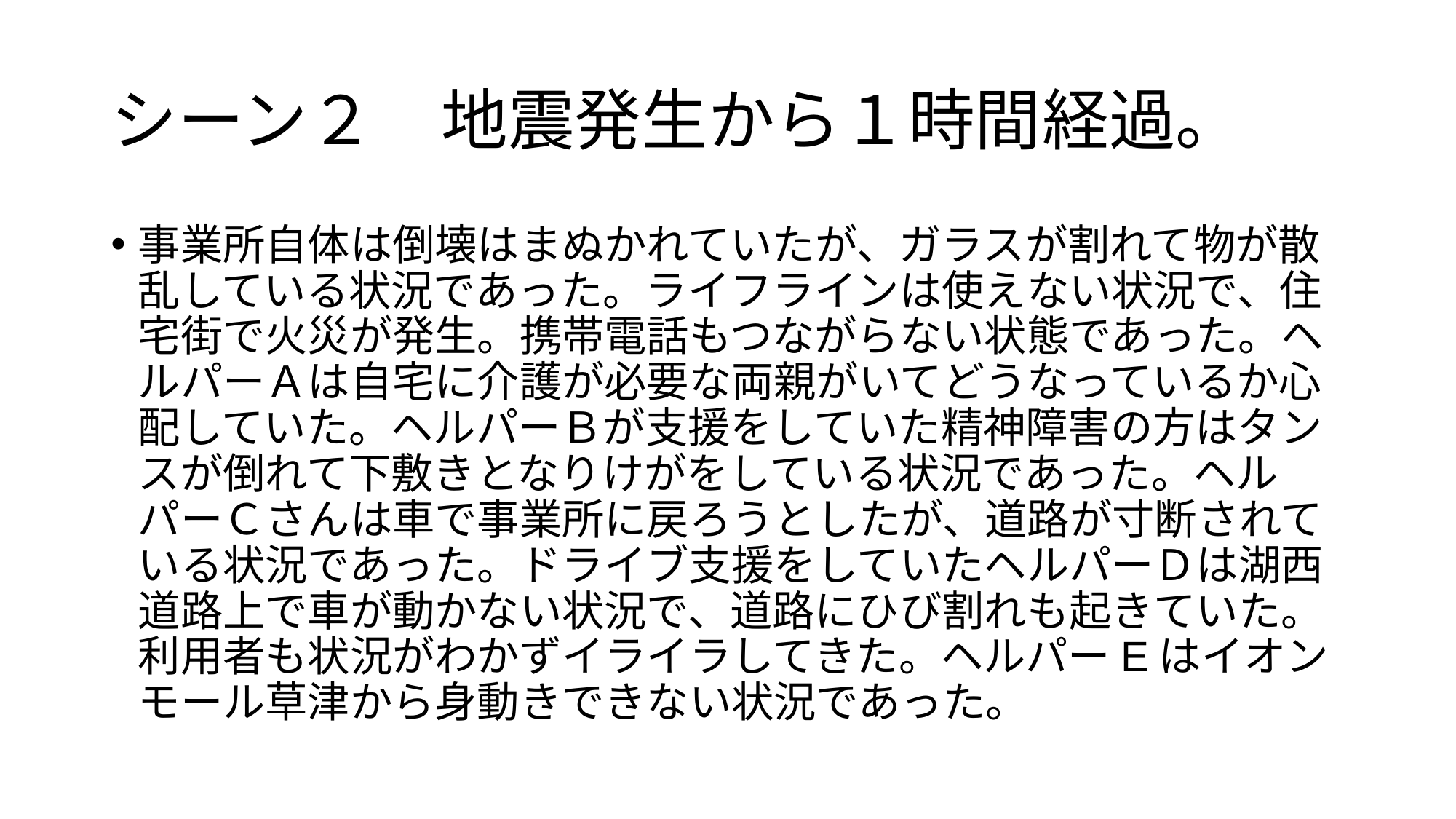

# シーン２　地震発生から１時間経過。
事業所自体は倒壊はまぬかれていたが、ガラスが割れて物が散乱している状況であった。ライフラインは使えない状況で、住宅街で火災が発生。携帯電話もつながらない状態であった。ヘルパーＡは自宅に介護が必要な両親がいてどうなっているか心配していた。ヘルパーＢが支援をしていた精神障害の方はタンスが倒れて下敷きとなりけがをしている状況であった。ヘルパーＣさんは車で事業所に戻ろうとしたが、道路が寸断されている状況であった。ドライブ支援をしていたヘルパーＤは湖西道路上で車が動かない状況で、道路にひび割れも起きていた。利用者も状況がわかずイライラしてきた。ヘルパーEはイオンモール草津から身動きできない状況であった。